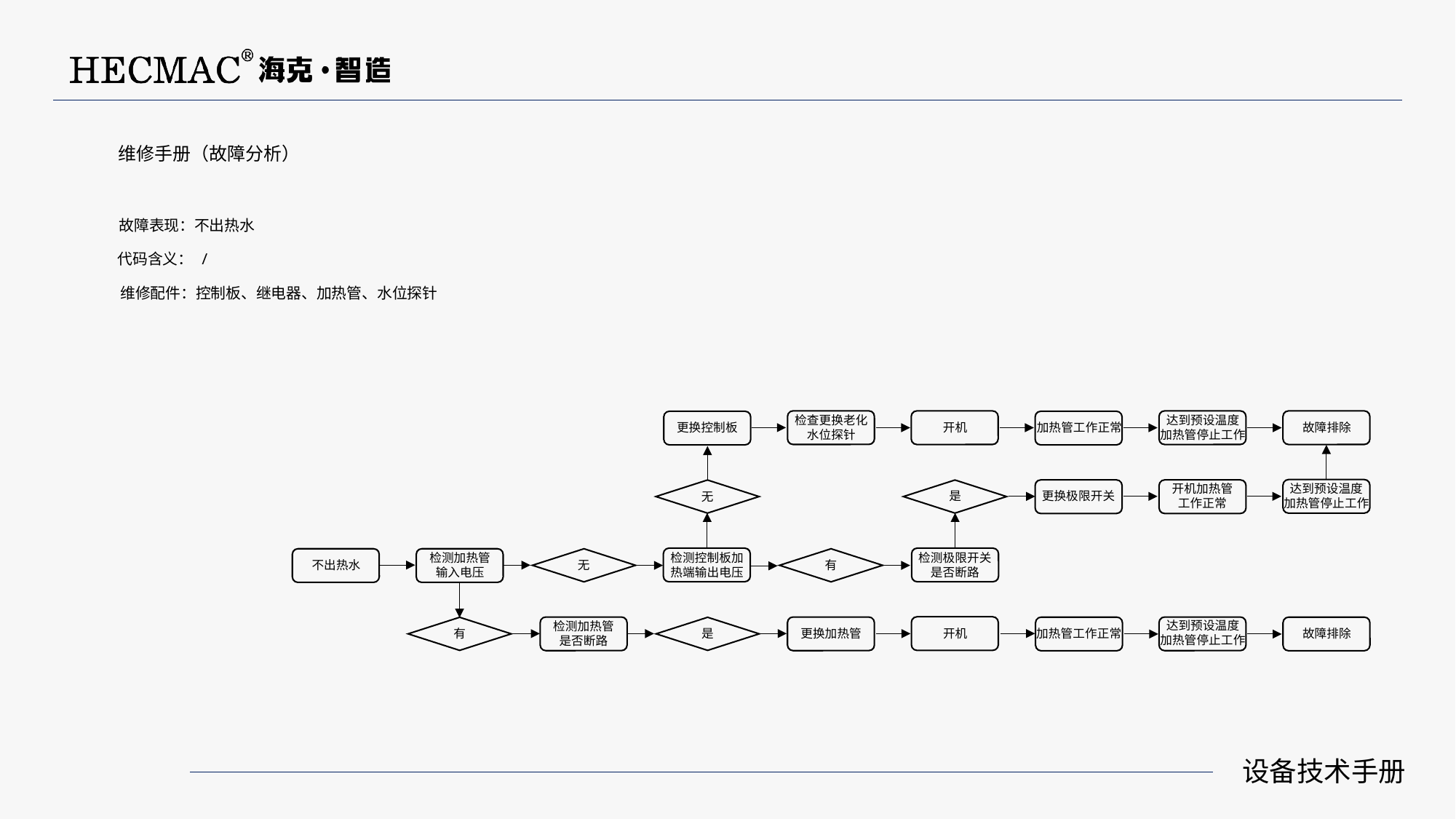

维修手册（故障分析）
故障表现：不出热水
代码含义： /
维修配件：控制板、继电器、加热管、水位探针
检查更换老化
水位探针
达到预设温度
加热管停止工作

加热管工作正常
开机
更换控制板
故障排除
开机加热管
工作正常
达到预设温度
加热管停止工作

是
更换极限开关
无
检测加热管
输入电压
检测极限开关
是否断路
检测控制板加
热端输出电压

有
不出热水
无
达到预设温度
加热管停止工作
检测加热管
是否断路

有
开机
加热管工作正常
是
更换加热管
故障排除